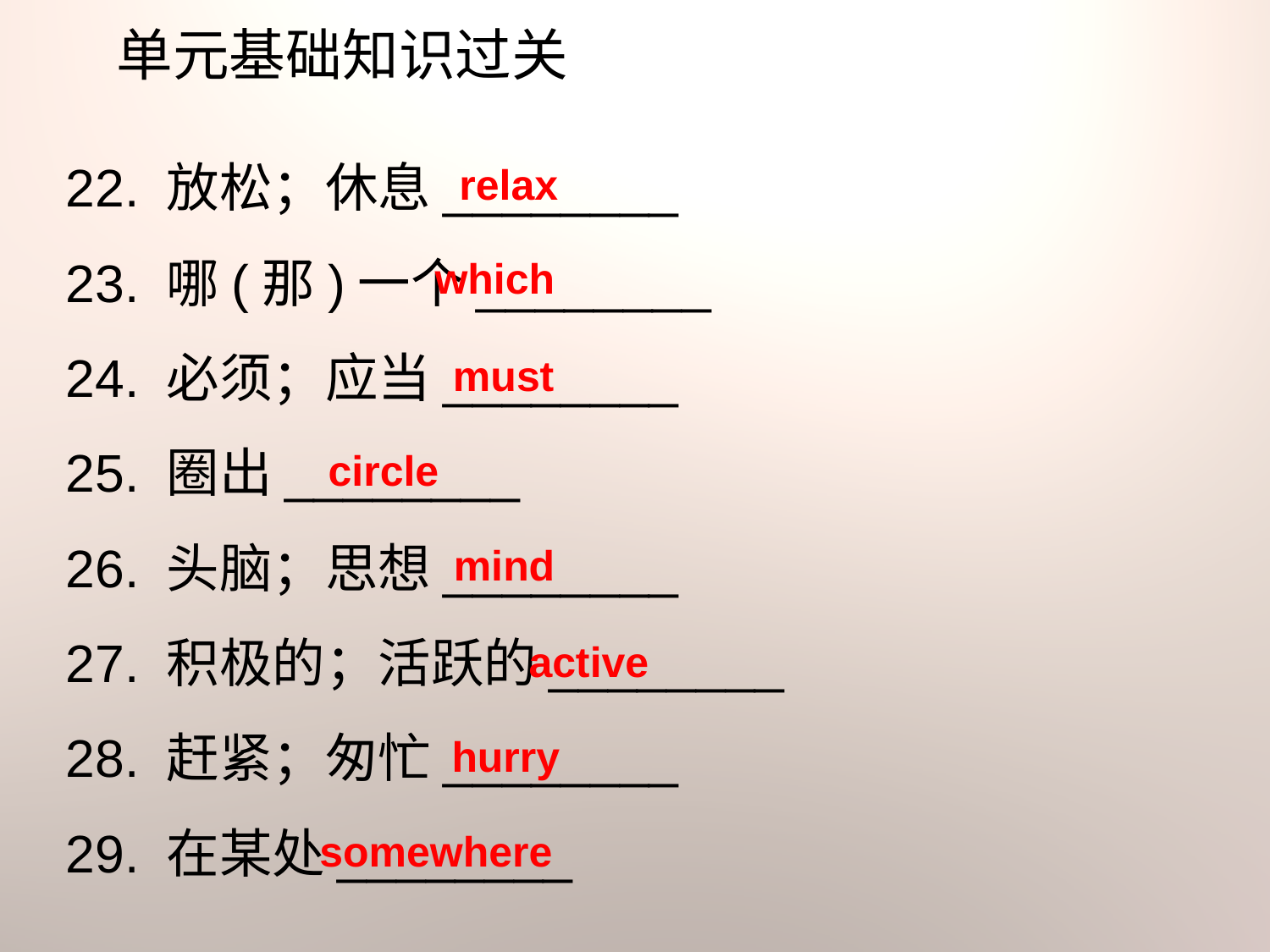

单元基础知识过关
22. 放松；休息________
23. 哪(那)一个________
24. 必须；应当________
25. 圈出________
26. 头脑；思想________
27. 积极的；活跃的________
28. 赶紧；匆忙________
29. 在某处________
relax
which
must
circle
mind
active
hurry
somewhere